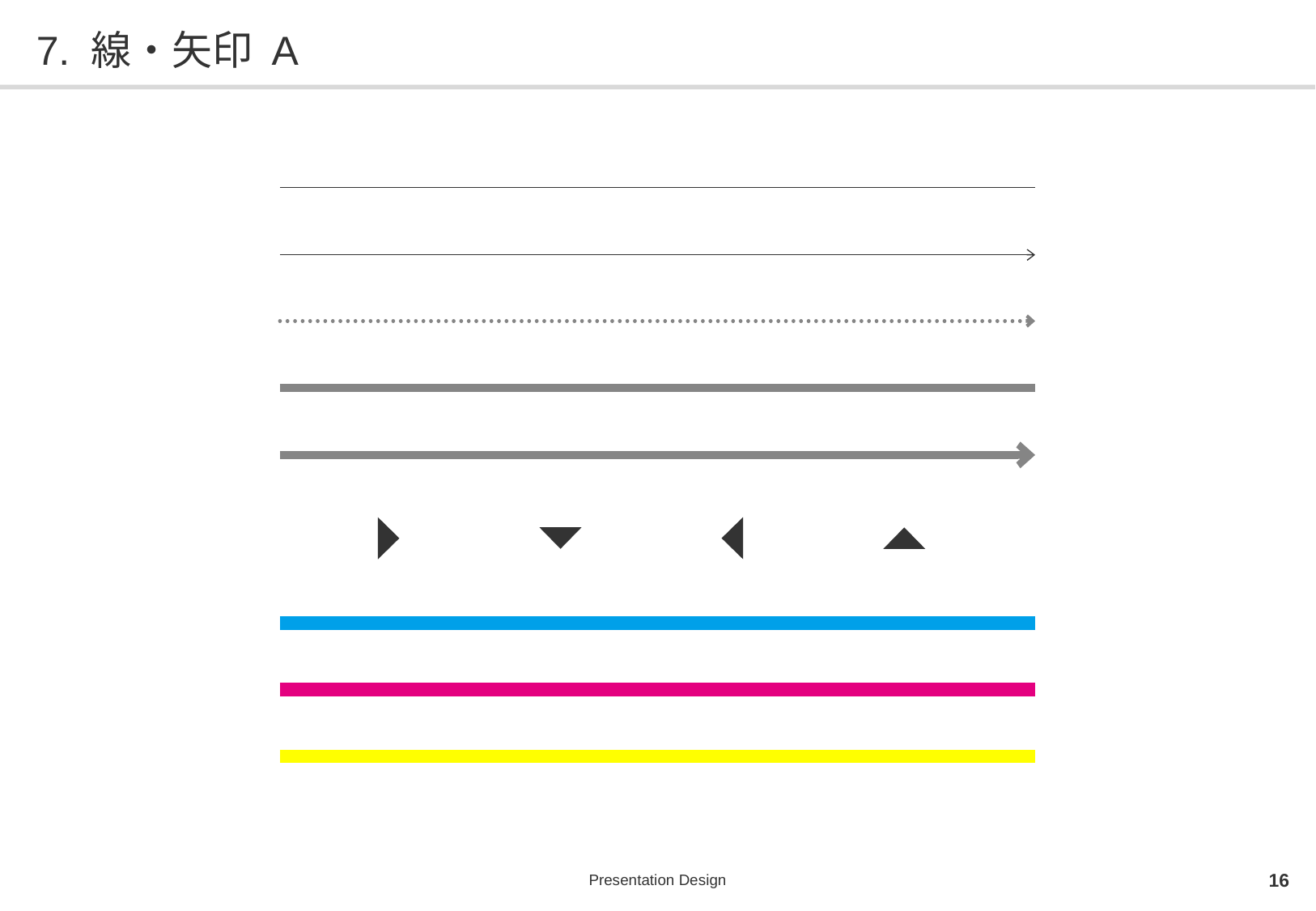

# 7. 線・矢印 A

Presentation Design
16